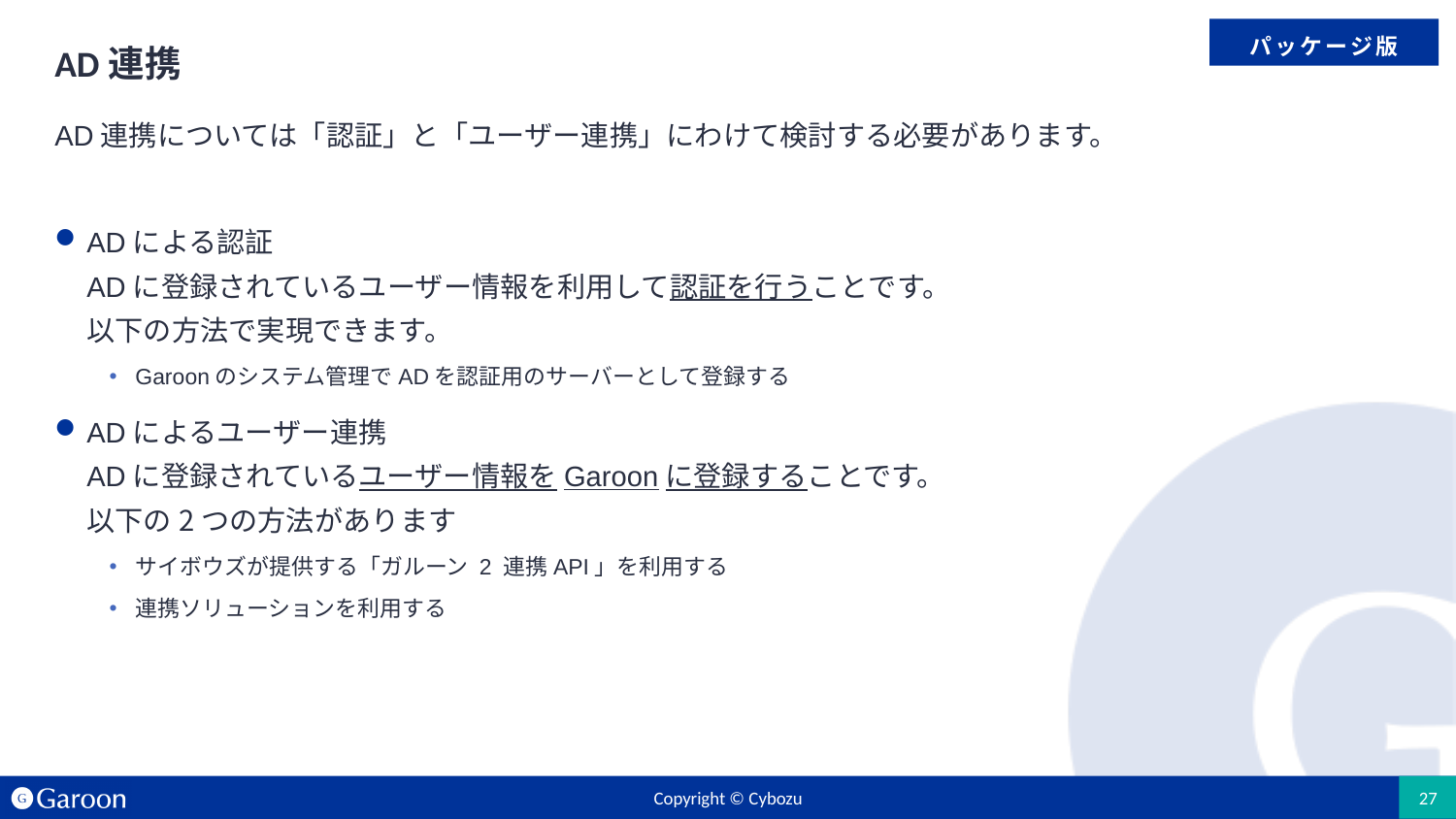

パッケージ版
# AD連携
AD連携については「認証」と「ユーザー連携」にわけて検討する必要があります。
ADによる認証
ADに登録されているユーザー情報を利用して認証を行うことです。
以下の方法で実現できます。
Garoonのシステム管理でADを認証用のサーバーとして登録する
ADによるユーザー連携
ADに登録されているユーザー情報をGaroonに登録することです。
以下の2つの方法があります
サイボウズが提供する「ガルーン 2 連携API」を利用する
連携ソリューションを利用する